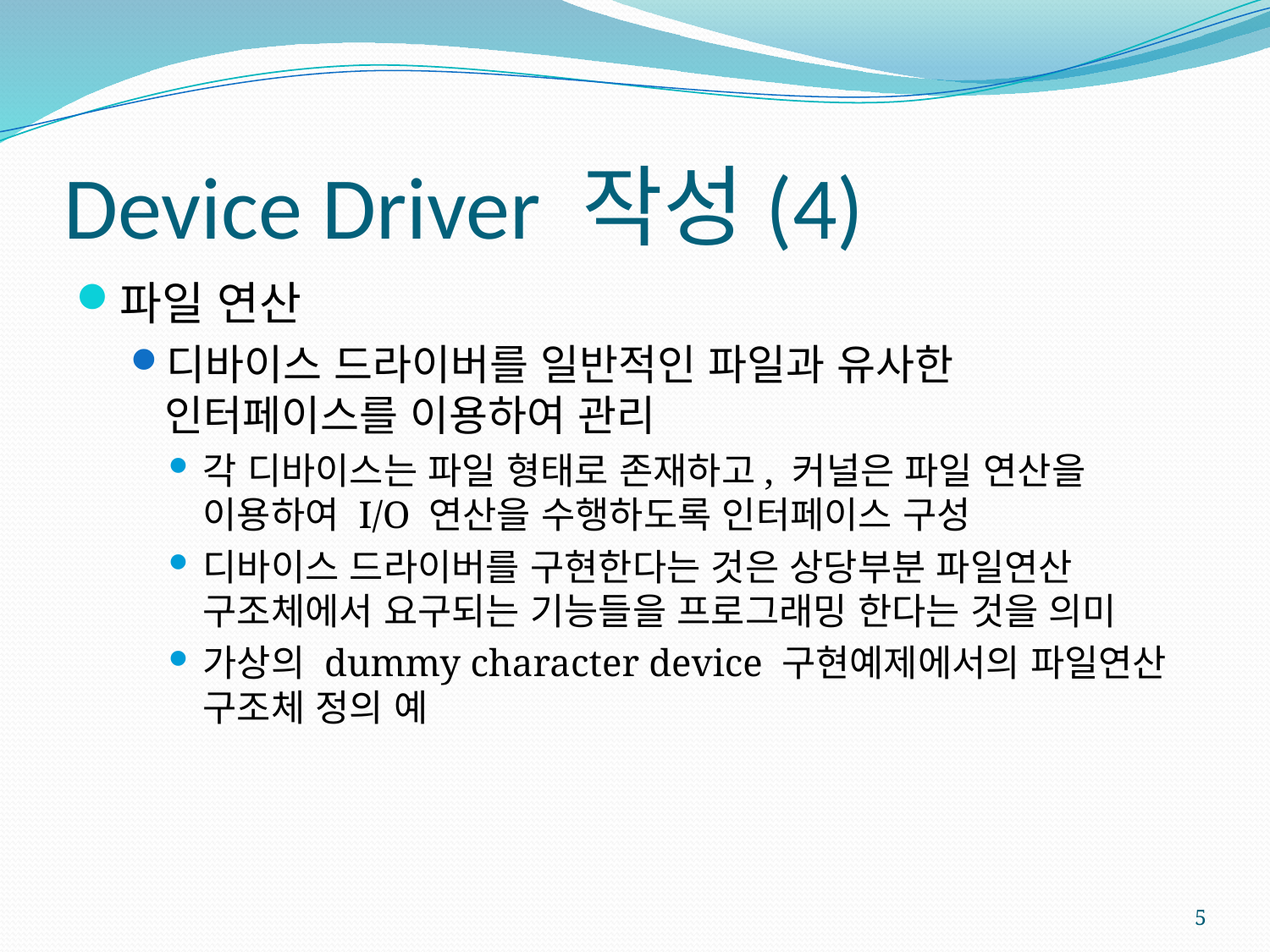

# Device Driver 작성(4)
파일 연산
디바이스 드라이버를 일반적인 파일과 유사한 인터페이스를 이용하여 관리
각 디바이스는 파일 형태로 존재하고, 커널은 파일 연산을 이용하여 I/O 연산을 수행하도록 인터페이스 구성
디바이스 드라이버를 구현한다는 것은 상당부분 파일연산 구조체에서 요구되는 기능들을 프로그래밍 한다는 것을 의미
가상의 dummy character device 구현예제에서의 파일연산 구조체 정의 예

5